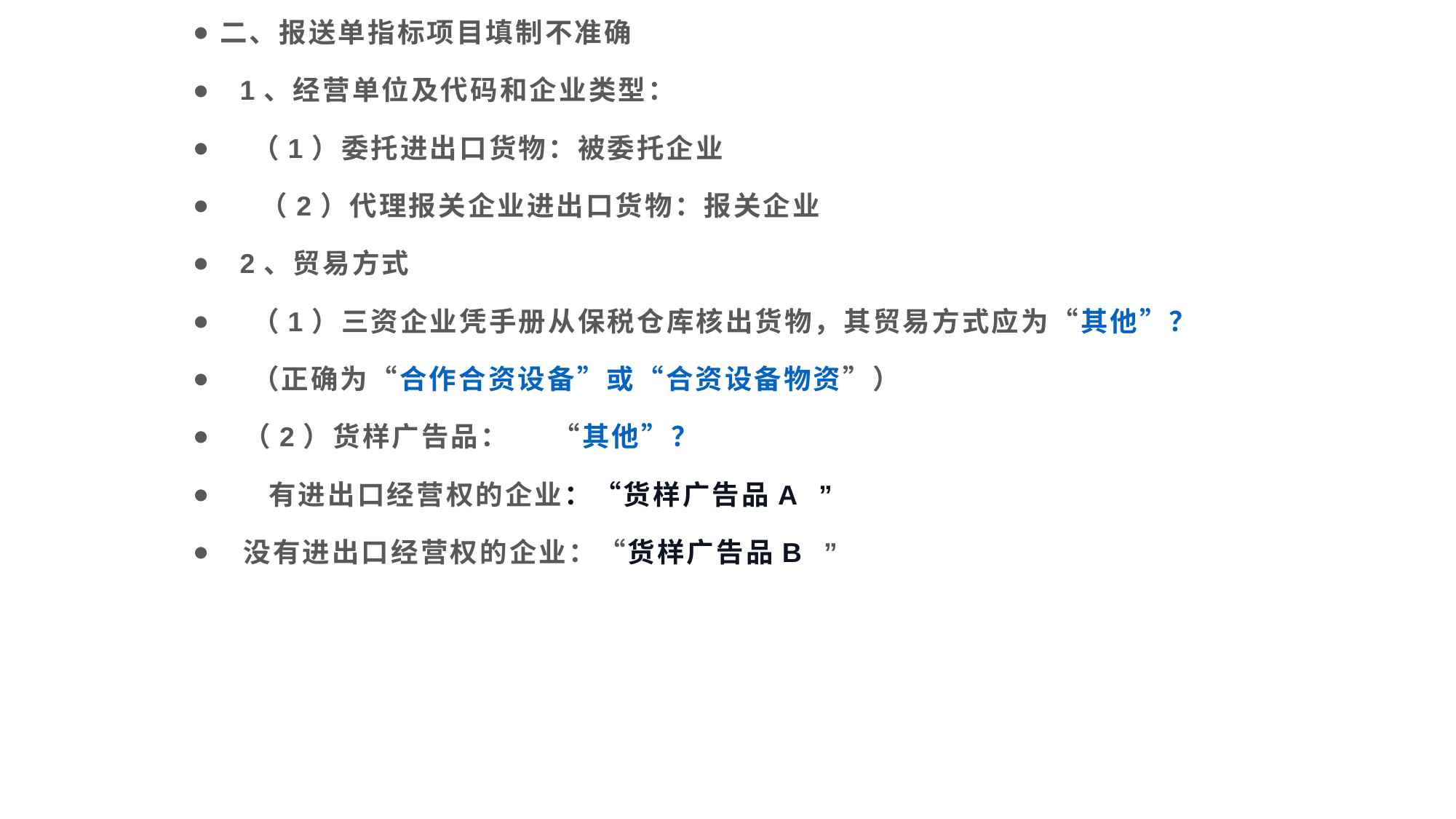

二、报送单指标项目填制不准确
  1、经营单位及代码和企业类型：
   （1）委托进出口货物：被委托企业
    （2）代理报关企业进出口货物：报关企业
  2、贸易方式
   （1）三资企业凭手册从保税仓库核出货物，其贸易方式应为“其他”？
   （正确为“合作合资设备”或“合资设备物资”）
  （2）货样广告品：     “其他”？
     有进出口经营权的企业：“货样广告品A  ”
  没有进出口经营权的企业：“货样广告品B  ”